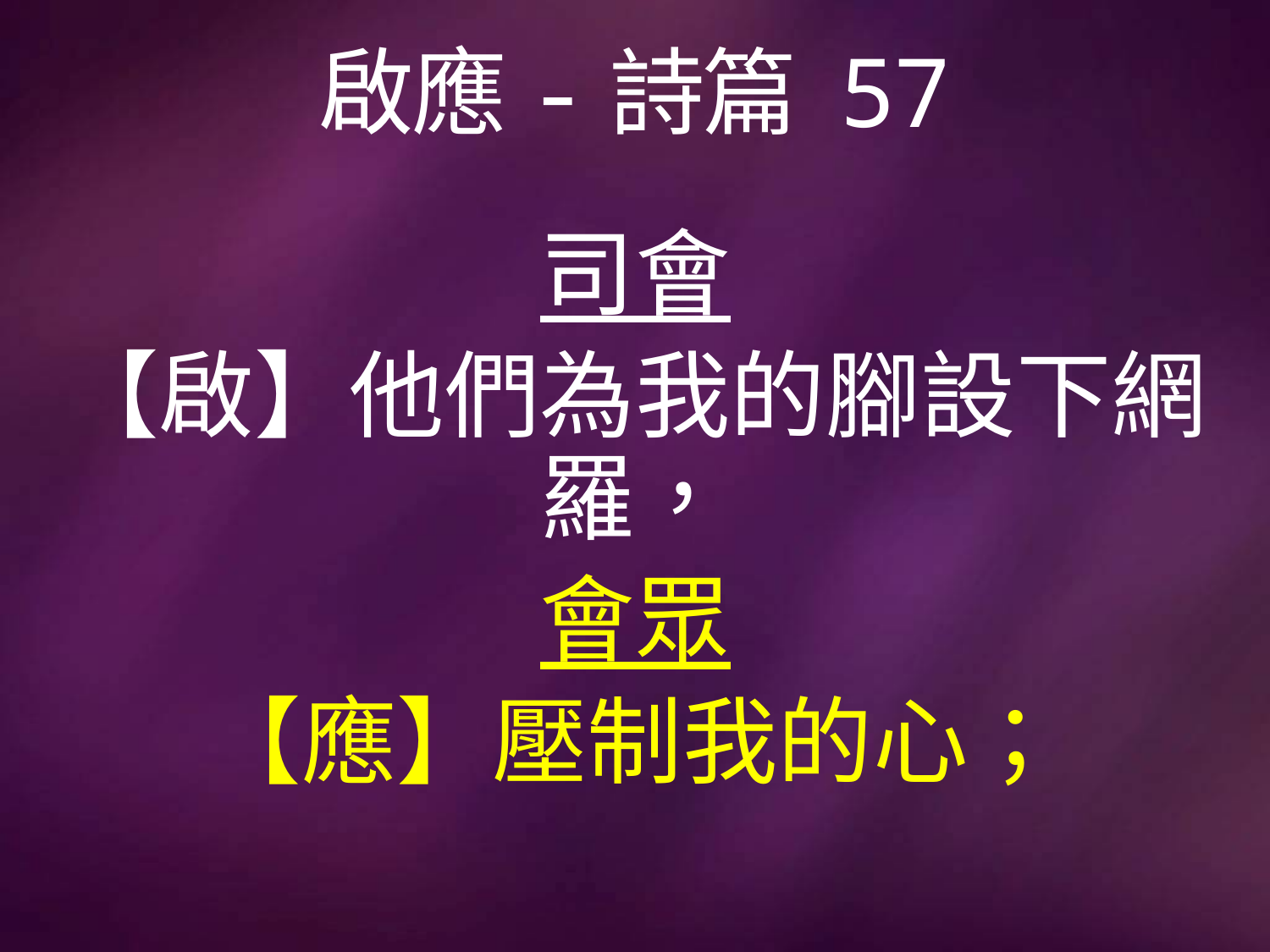

# 啟應-詩篇 57
司會
【啟】他們為我的腳設下網羅，
會眾
【應】壓制我的心；